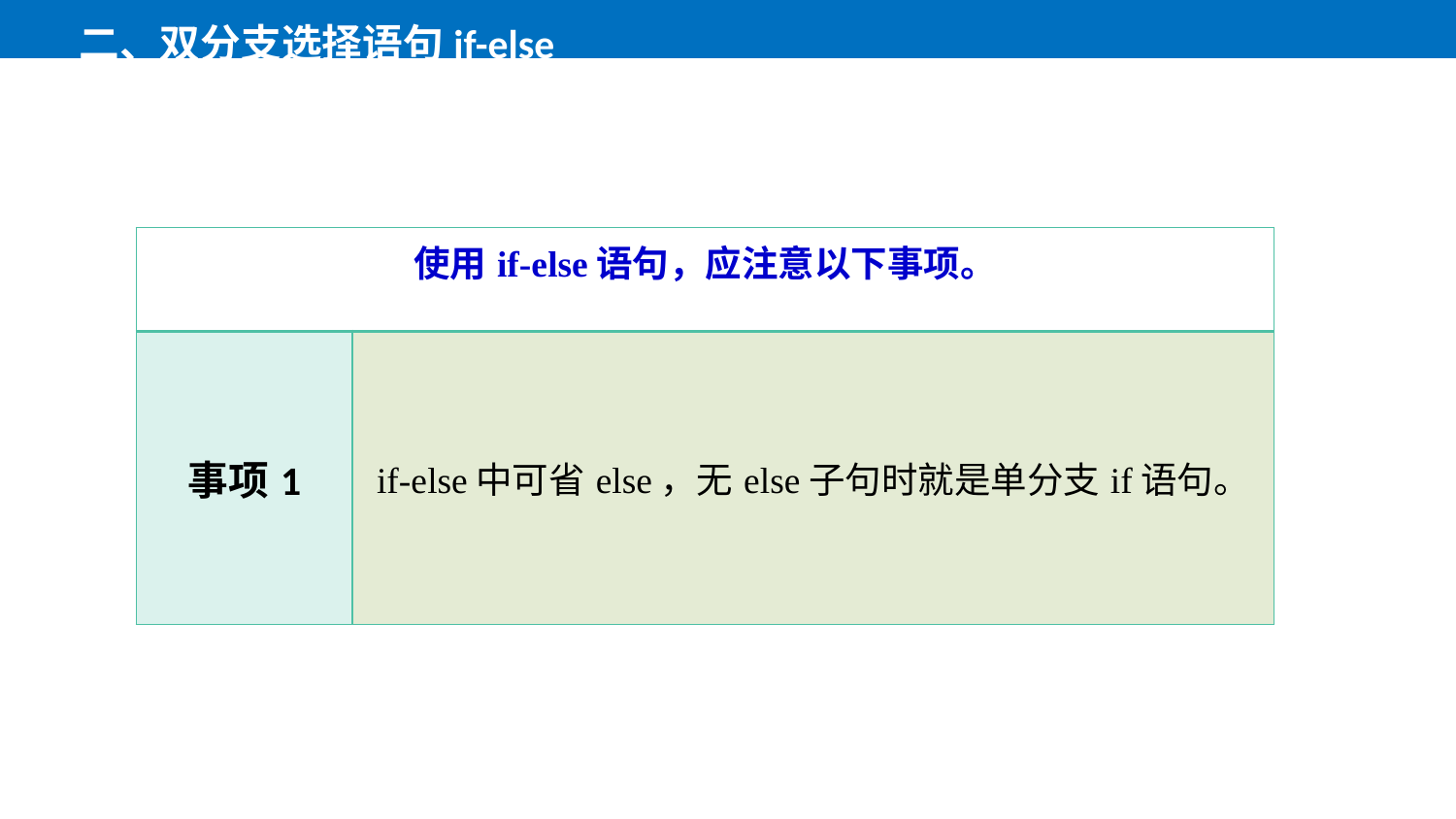

二、双分支选择语句if-else

| 使用if-else语句，应注意以下事项。 |  |
| --- | --- |
| 事项1 | if-else中可省else，无else子句时就是单分支if语句。 |